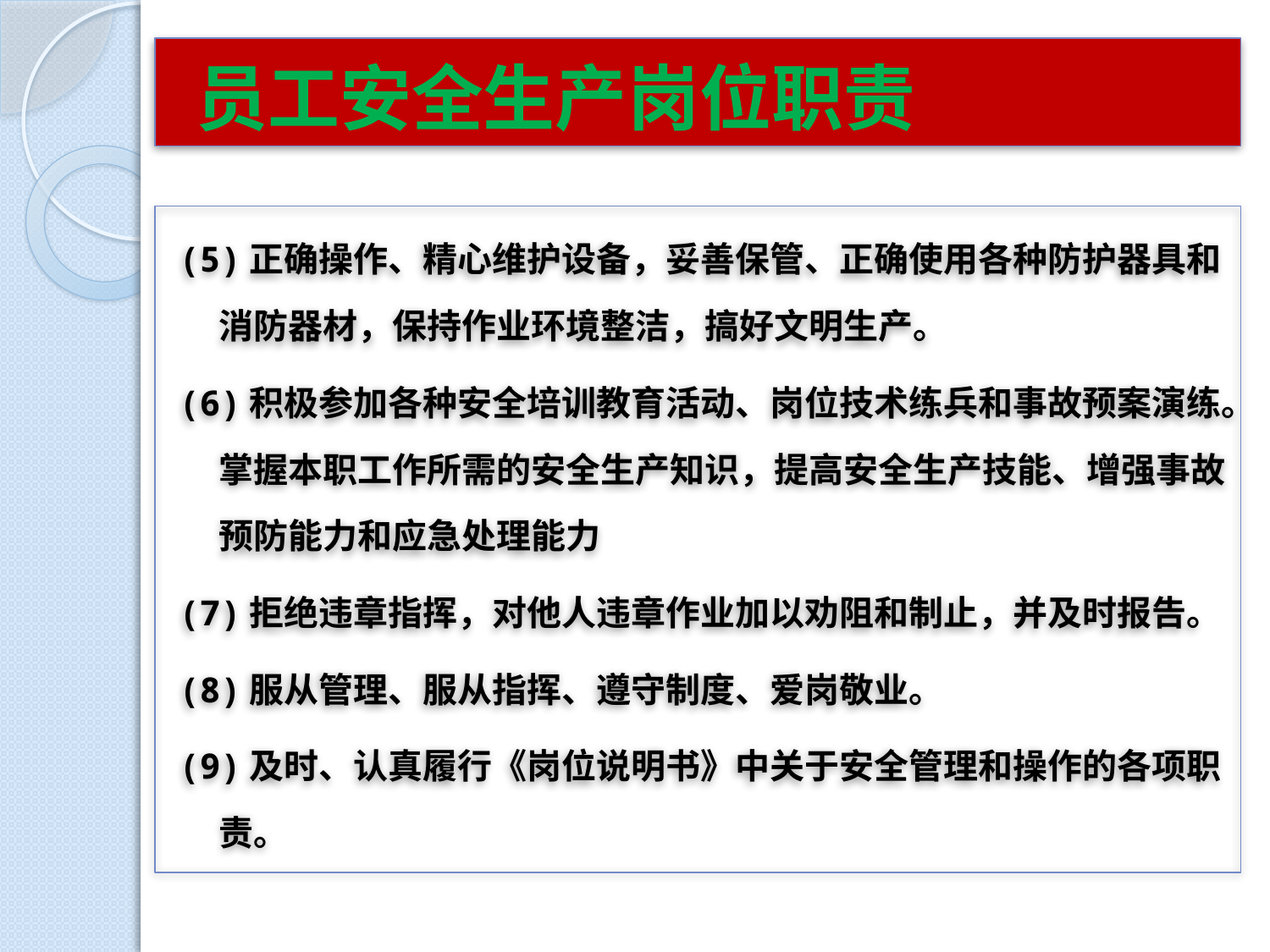

# 员工安全生产岗位职责
(5)正确操作、精心维护设备，妥善保管、正确使用各种防护器具和消防器材，保持作业环境整洁，搞好文明生产。
(6)积极参加各种安全培训教育活动、岗位技术练兵和事故预案演练。掌握本职工作所需的安全生产知识，提高安全生产技能、增强事故预防能力和应急处理能力
(7)拒绝违章指挥，对他人违章作业加以劝阻和制止，并及时报告。
(8)服从管理、服从指挥、遵守制度、爱岗敬业。
(9)及时、认真履行《岗位说明书》中关于安全管理和操作的各项职责。